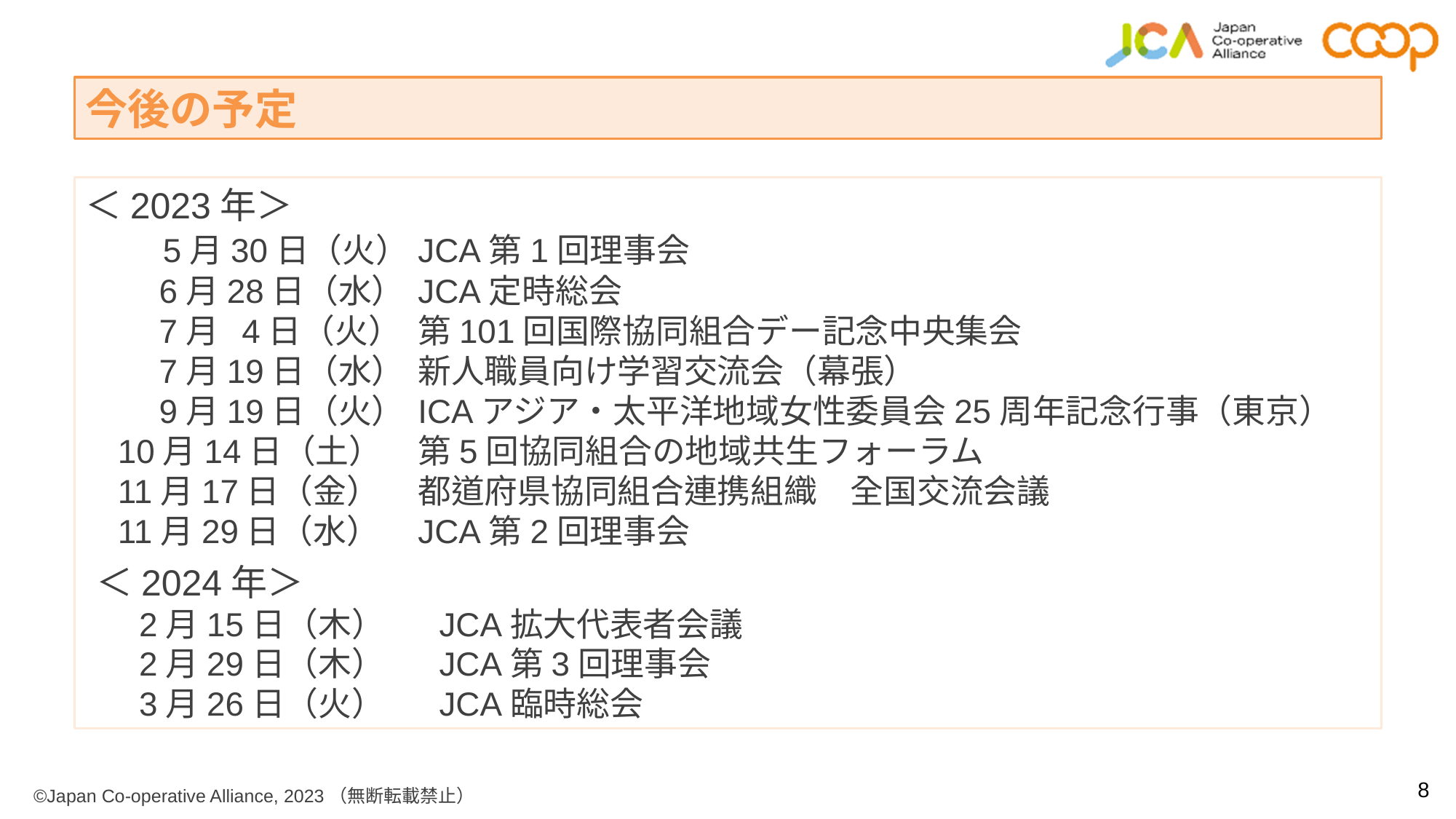

今後の予定
＜2023年＞
　5月30日（火）	JCA第1回理事会
　6月28日（水）	JCA定時総会
　7月  4日（火）	第101回国際協同組合デー記念中央集会
　7月19日（水）	新人職員向け学習交流会（幕張）
　9月19日（火）	ICAアジア・太平洋地域女性委員会25周年記念行事（東京）
10月14日（土） 	第5回協同組合の地域共生フォーラム
11月17日（金）	都道府県協同組合連携組織　全国交流会議
11月29日（水）	JCA第2回理事会
＜2024年＞
2月15日（木）	JCA拡大代表者会議
2月29日（木）	JCA第3回理事会
3月26日（火）	JCA臨時総会
8